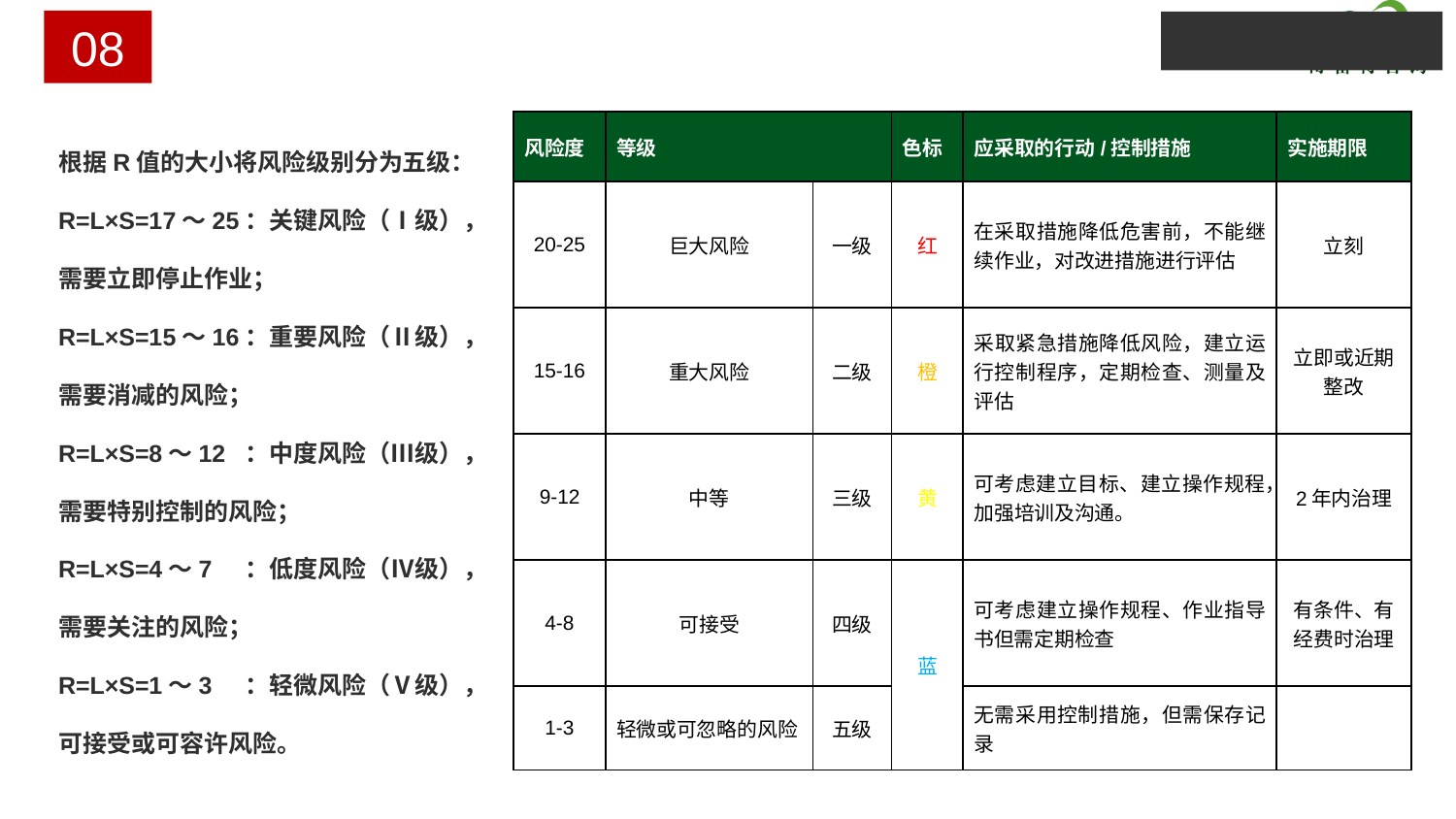

风险分级
08

根据R值的大小将风险级别分为五级：
R=L×S=17～25：关键风险（Ⅰ级），需要立即停止作业；
R=L×S=15～16：重要风险（Ⅱ级），需要消减的风险；
R=L×S=8～12  ：中度风险（Ⅲ级），需要特别控制的风险；
R=L×S=4～7    ：低度风险（Ⅳ级），需要关注的风险；
R=L×S=1～3    ：轻微风险（Ⅴ级），可接受或可容许风险。
| 风险度 | 等级 |  | 色标 | 应采取的行动/控制措施 | 实施期限 |
| --- | --- | --- | --- | --- | --- |
| 20-25 | 巨大风险 | 一级 | 红 | 在采取措施降低危害前，不能继续作业，对改进措施进行评估 | 立刻 |
| 15-16 | 重大风险 | 二级 | 橙 | 采取紧急措施降低风险，建立运行控制程序，定期检查、测量及评估 | 立即或近期整改 |
| 9-12 | 中等 | 三级 | 黄 | 可考虑建立目标、建立操作规程，加强培训及沟通。 | 2年内治理 |
| 4-8 | 可接受 | 四级 | 蓝 | 可考虑建立操作规程、作业指导书但需定期检查 | 有条件、有经费时治理 |
| 1-3 | 轻微或可忽略的风险 | 五级 |  | 无需采用控制措施，但需保存记录 |  |